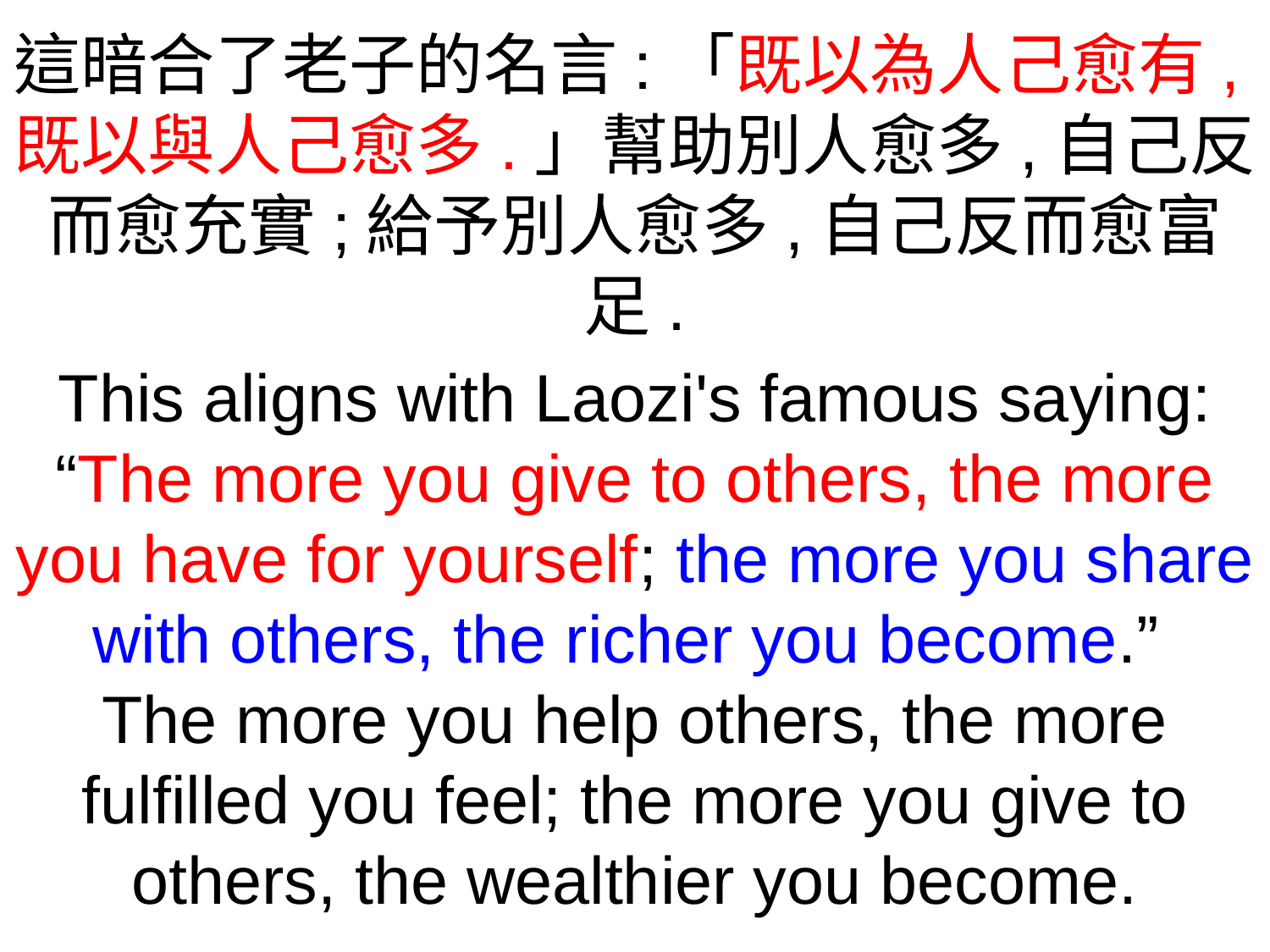

這暗合了老子的名言:「既以為人己愈有,既以與人己愈多.」幫助別人愈多,自己反而愈充實;給予別人愈多,自己反而愈富足.
This aligns with Laozi's famous saying: “The more you give to others, the more you have for yourself; the more you share with others, the richer you become.”
The more you help others, the more fulfilled you feel; the more you give to others, the wealthier you become.